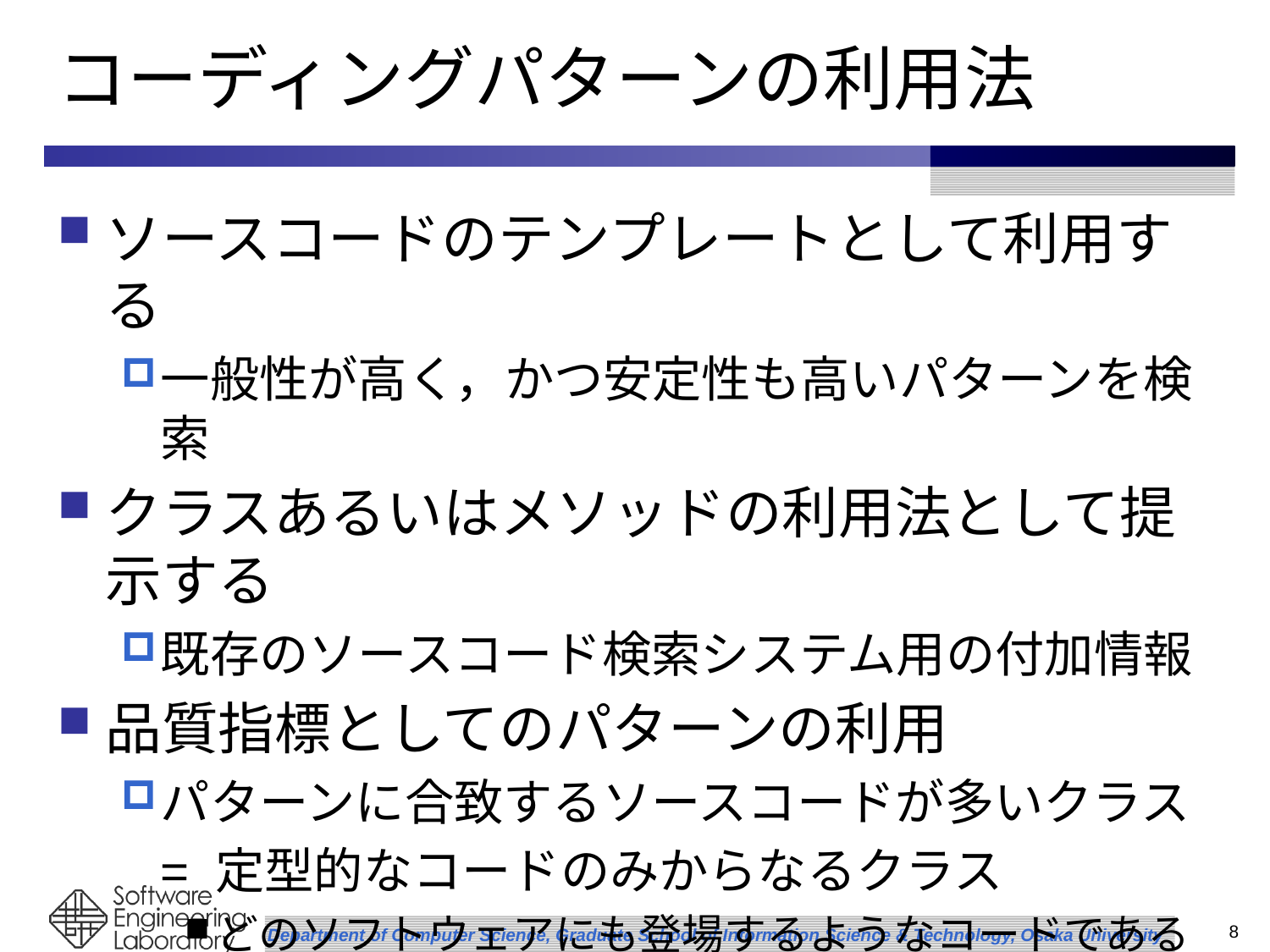

# コーディングパターンの利用法
ソースコードのテンプレートとして利用する
一般性が高く，かつ安定性も高いパターンを検索
クラスあるいはメソッドの利用法として提示する
既存のソースコード検索システム用の付加情報
品質指標としてのパターンの利用
パターンに合致するソースコードが多いクラス
	= 定型的なコードのみからなるクラス
どのソフトウェアにも登場するようなコードである
安定しており，あまり変更されていない
独自のコードに比べると可読性が高い (?)
8